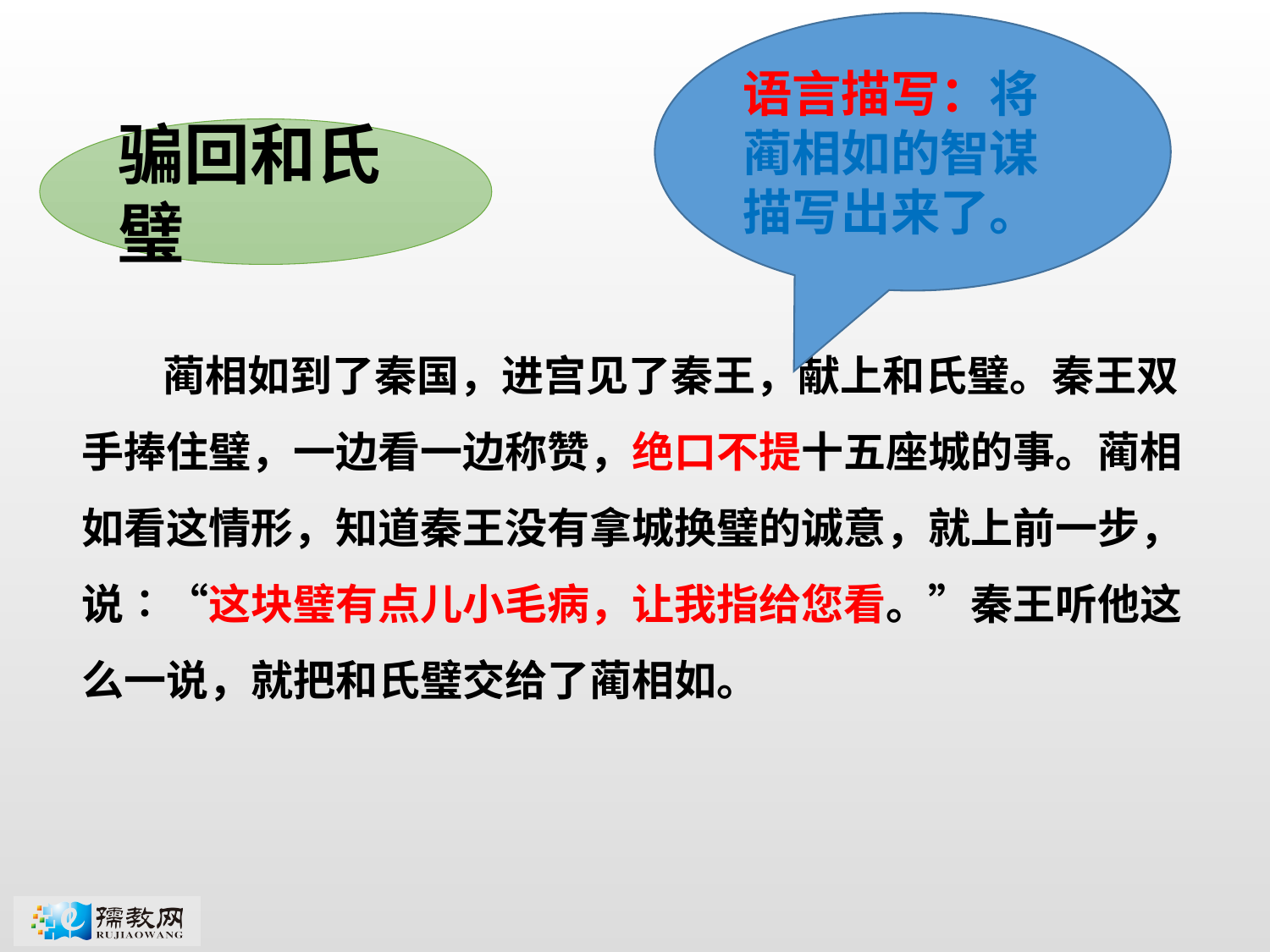

语言描写：将蔺相如的智谋描写出来了。
骗回和氏璧
   　蔺相如到了秦国，进宫见了秦王，献上和氏璧。秦王双手捧住璧，一边看一边称赞，绝口不提十五座城的事。蔺相如看这情形，知道秦王没有拿城换璧的诚意，就上前一步，说∶“这块璧有点儿小毛病，让我指给您看。”秦王听他这么一说，就把和氏璧交给了蔺相如。